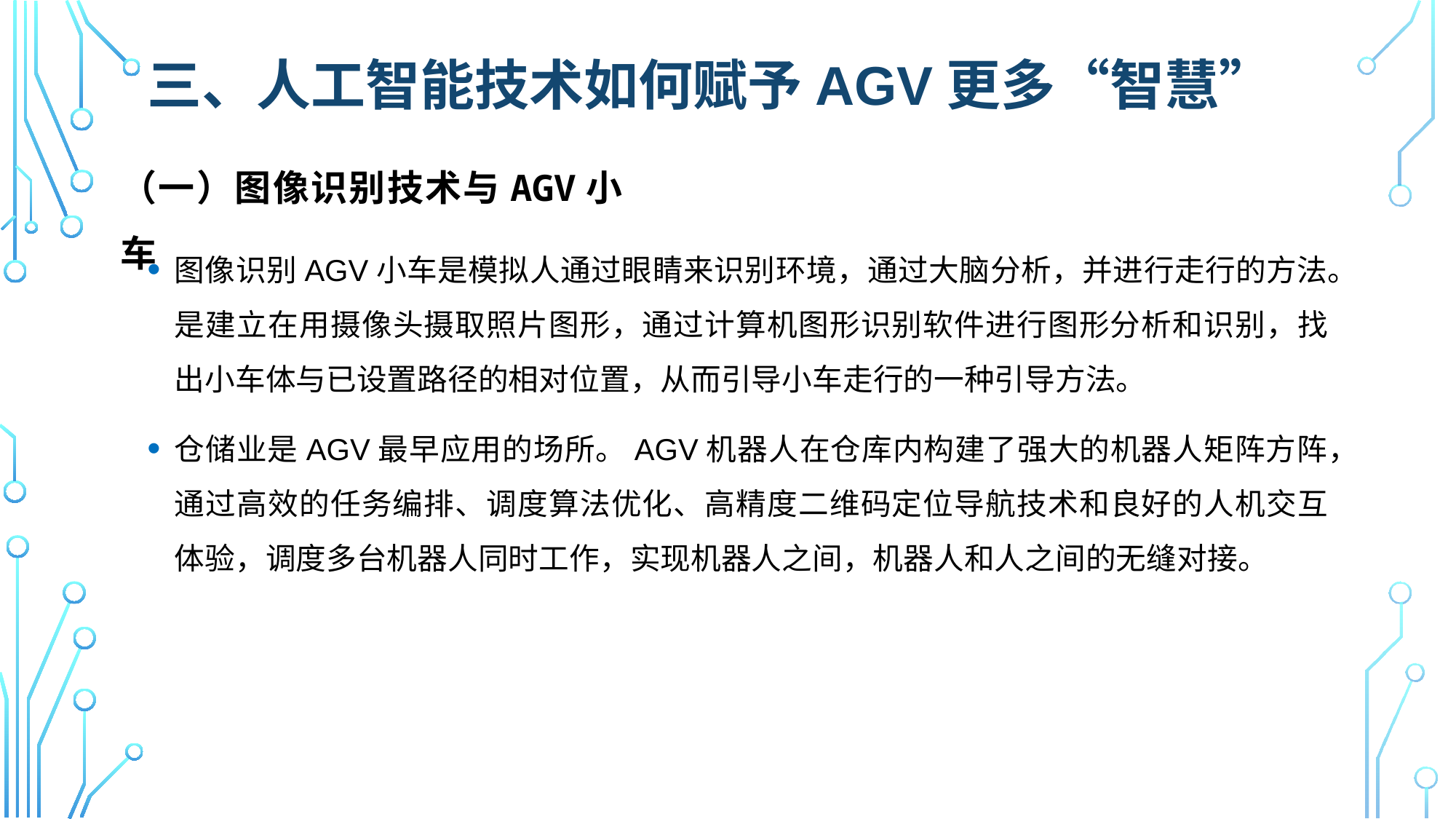

# 三、人工智能技术如何赋予AGV更多“智慧”
（一）图像识别技术与AGV小车
图像识别AGV小车是模拟人通过眼睛来识别环境，通过大脑分析，并进行走行的方法。是建立在用摄像头摄取照片图形，通过计算机图形识别软件进行图形分析和识别，找出小车体与已设置路径的相对位置，从而引导小车走行的一种引导方法。
仓储业是AGV最早应用的场所。AGV机器人在仓库内构建了强大的机器人矩阵方阵，通过高效的任务编排、调度算法优化、高精度二维码定位导航技术和良好的人机交互体验，调度多台机器人同时工作，实现机器人之间，机器人和人之间的无缝对接。